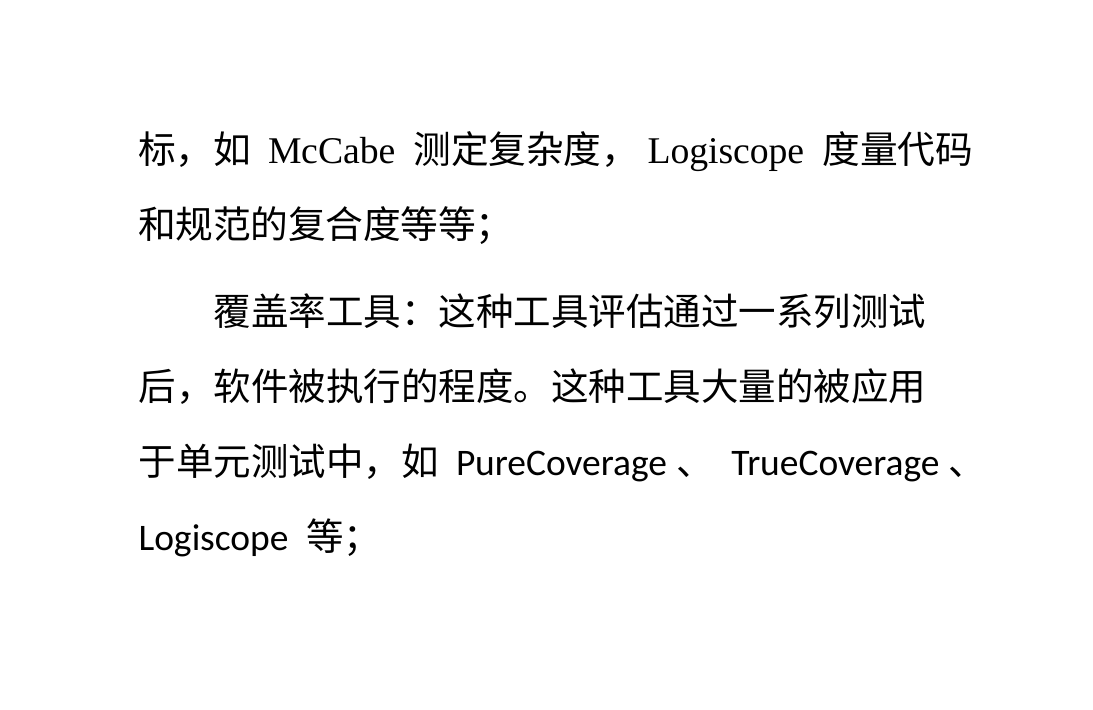

标，如 McCabe 测定复杂度，Logiscope 度量代码

和规范的复合度等等；
	覆盖率工具：这种工具评估通过一系列测试

后，软件被执行的程度。这种工具大量的被应用

于单元测试中，如 PureCoverage、 TrueCoverage、

Logiscope 等；